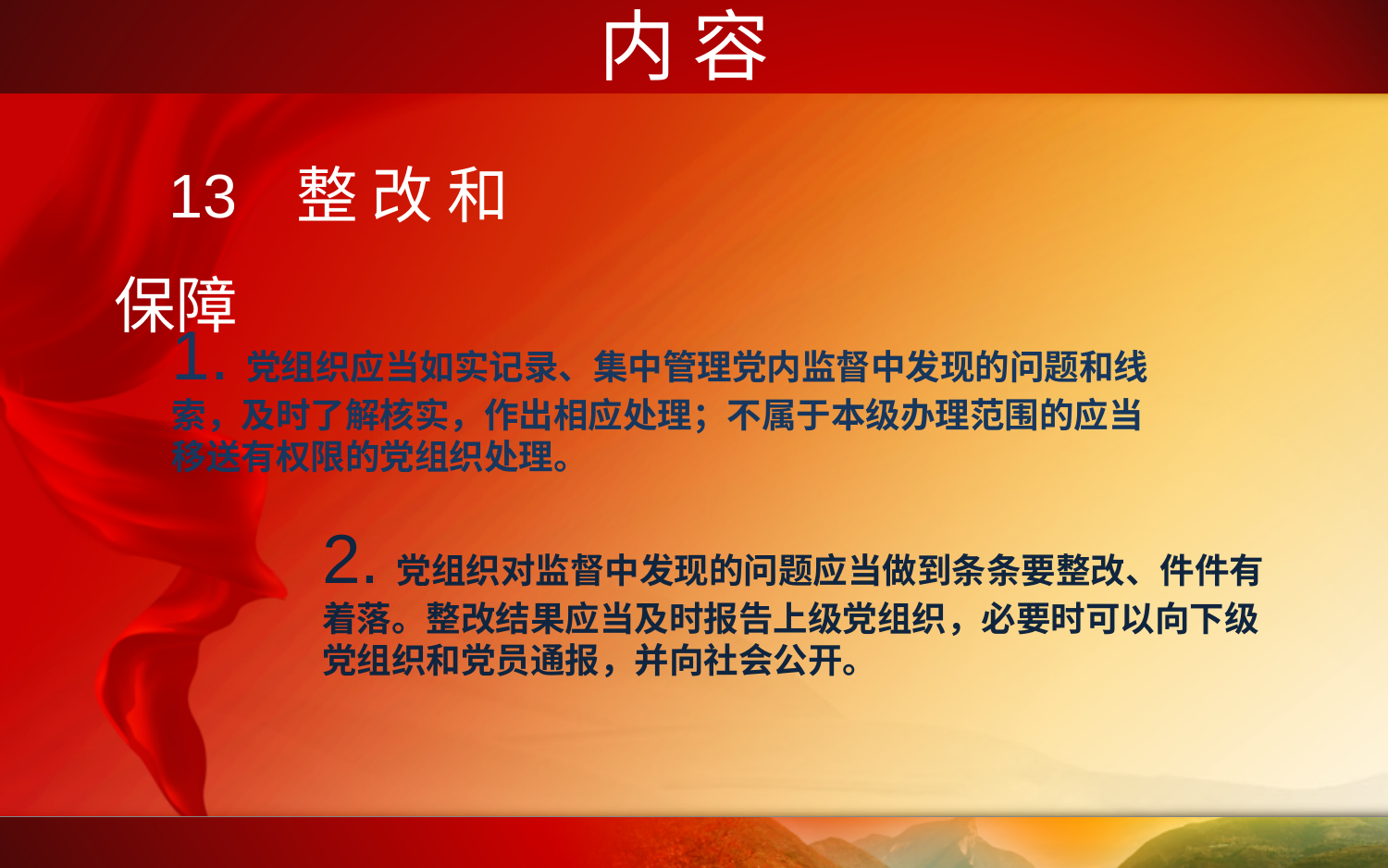

内 容
13 整改和保障
1.党组织应当如实记录、集中管理党内监督中发现的问题和线索，及时了解核实，作出相应处理；不属于本级办理范围的应当移送有权限的党组织处理。
2.党组织对监督中发现的问题应当做到条条要整改、件件有着落。整改结果应当及时报告上级党组织，必要时可以向下级党组织和党员通报，并向社会公开。